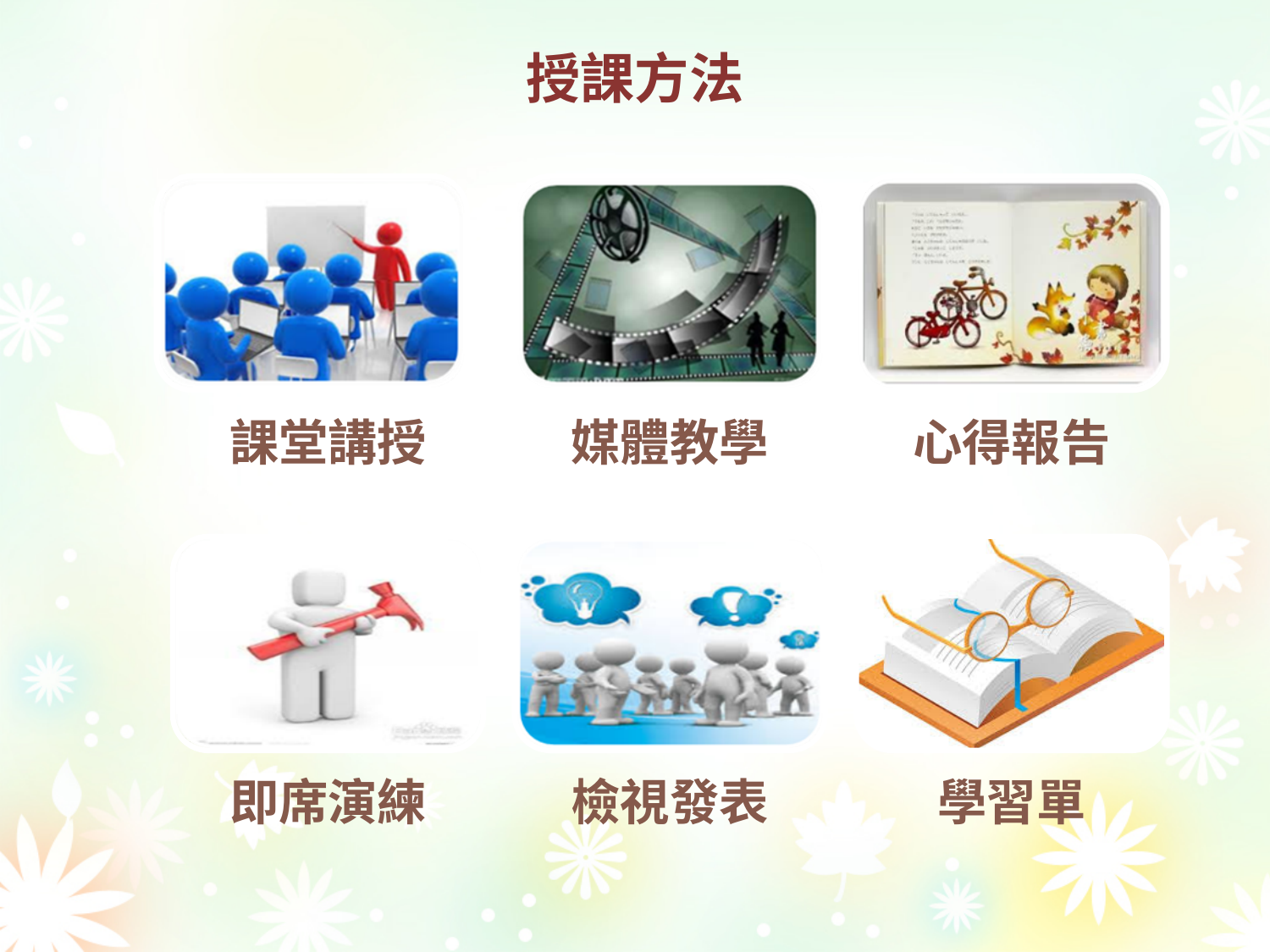

# 授課方法
課堂講授
媒體教學
心得報告
即席演練
檢視發表
學習單